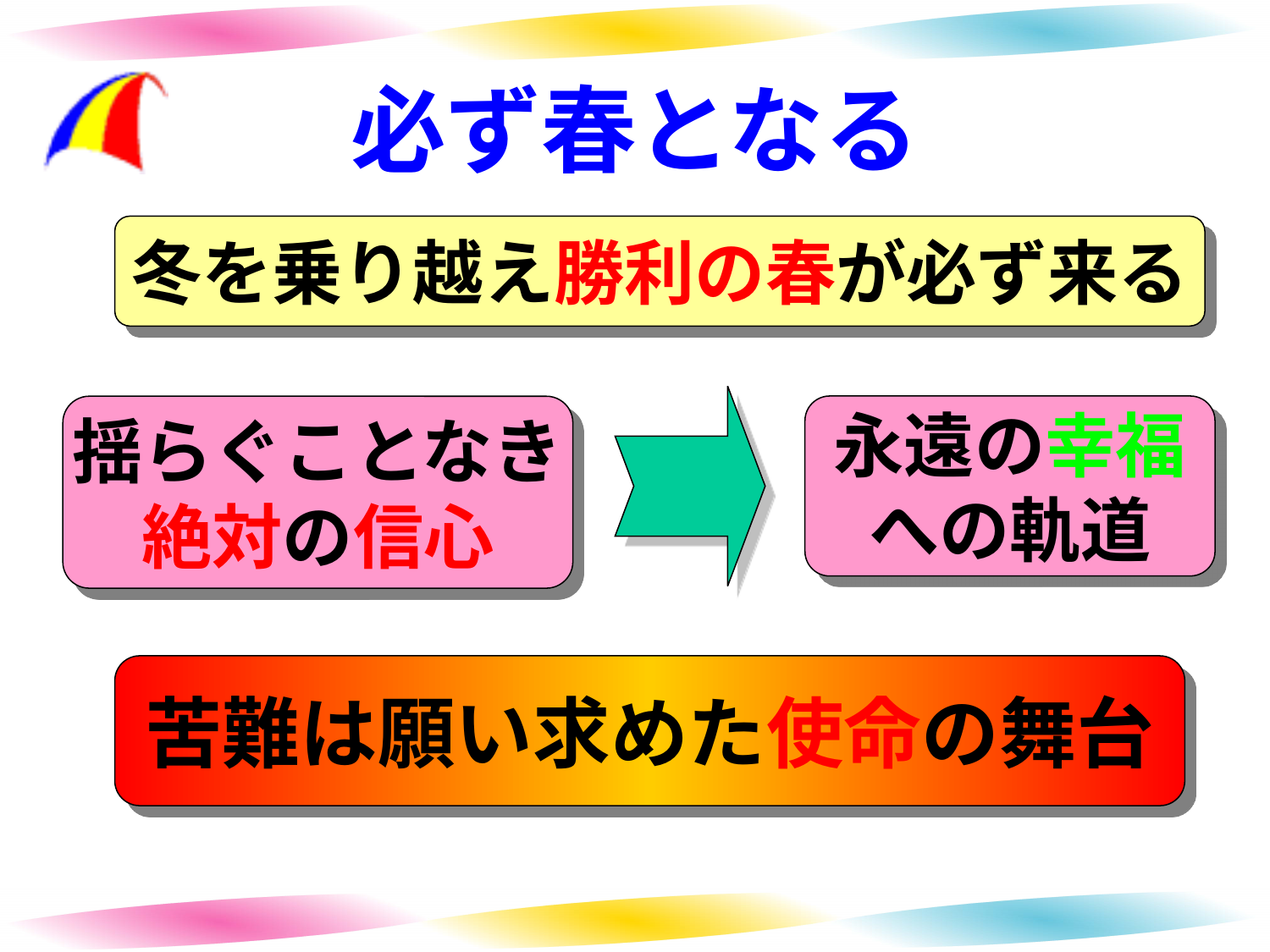

# 必ず春となる
冬を乗り越え勝利の春が必ず来る

永遠の幸福
への軌道
揺らぐことなき
絶対の信心
苦難は願い求めた使命の舞台